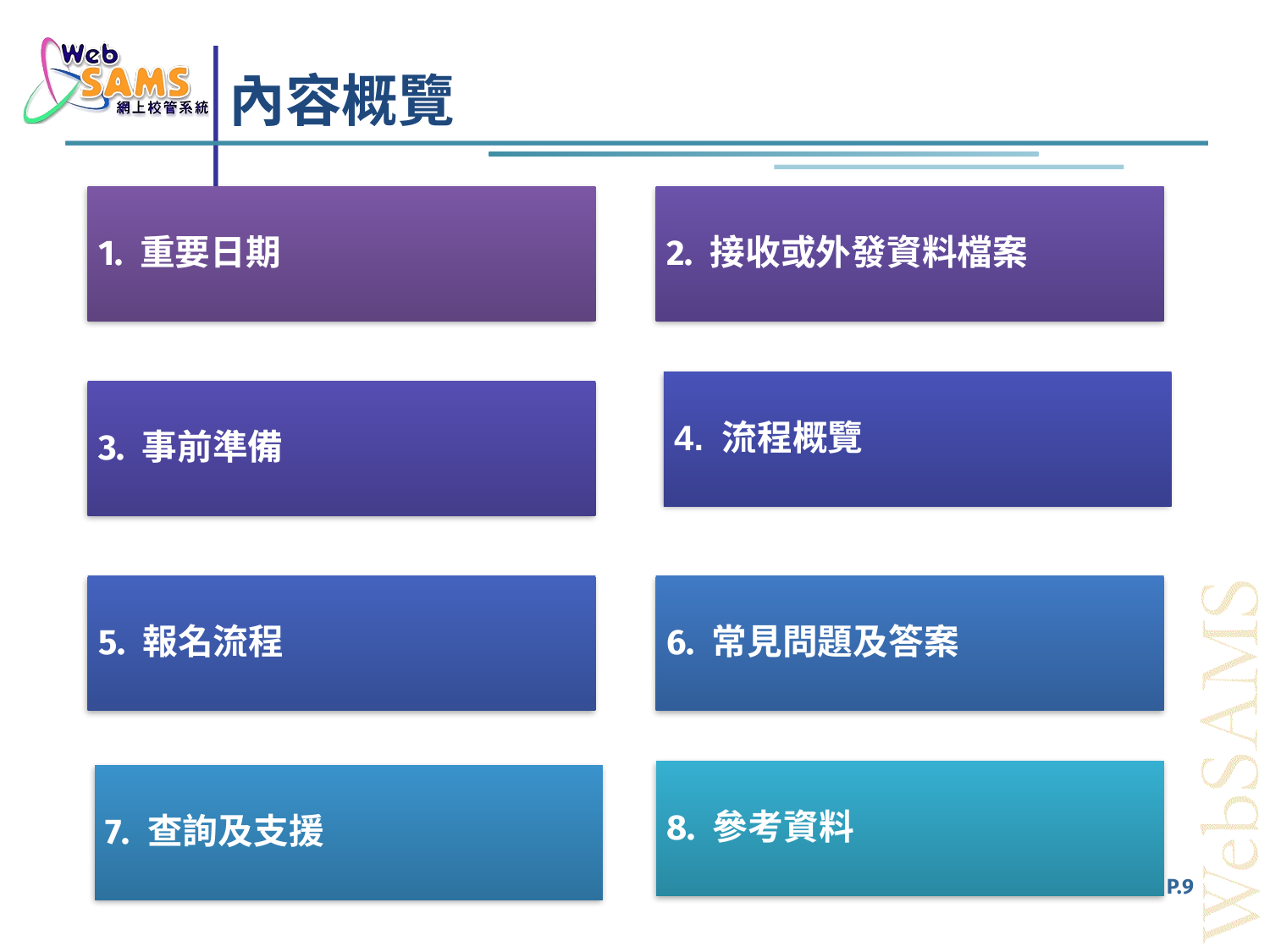

# 內容概覽
1. 重要日期
2. 接收或外發資料檔案
3. 事前準備
4. 流程概覽
5. 報名流程
6. 常見問題及答案
7. 查詢及支援
8. 參考資料
P.9